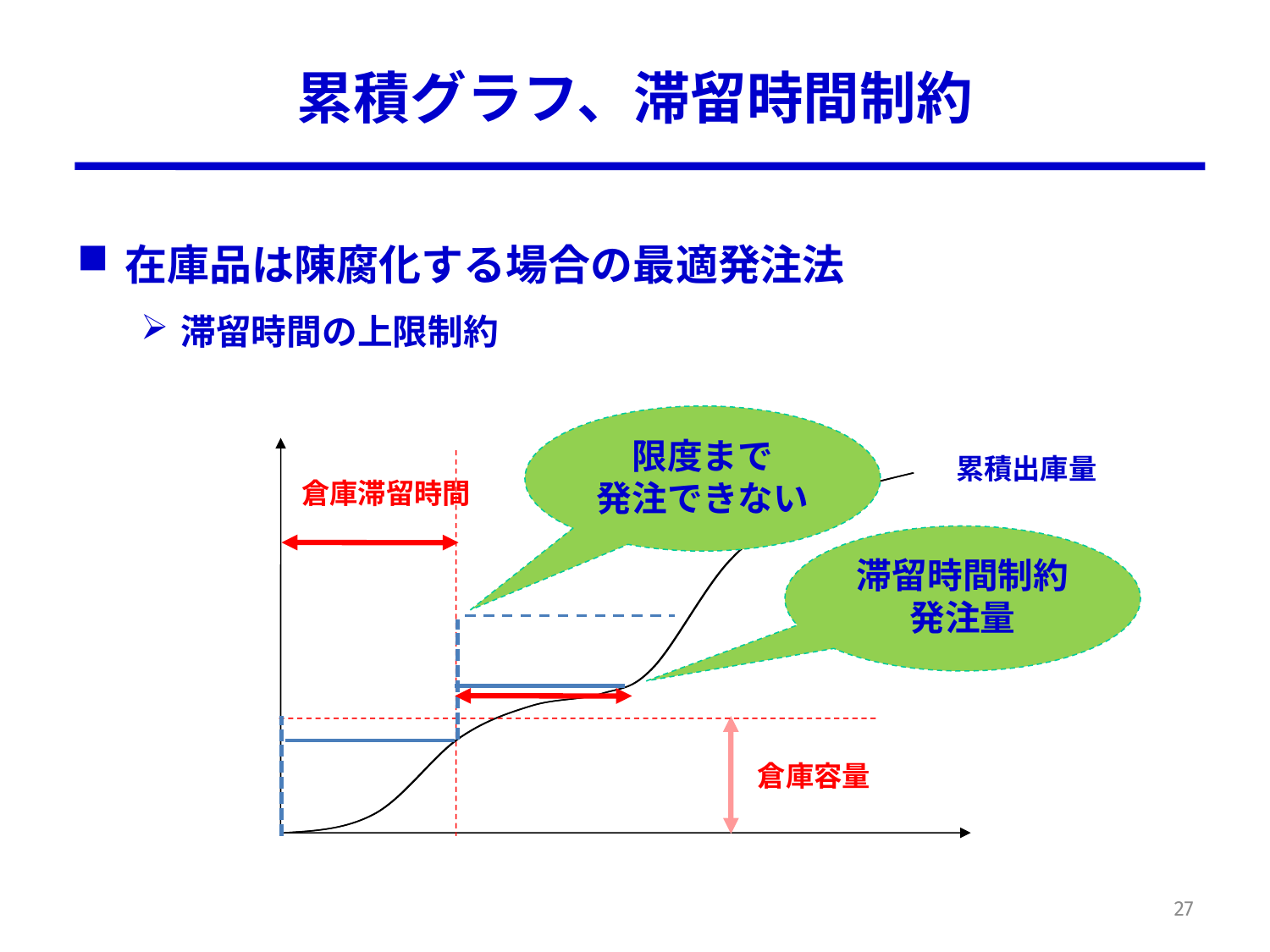

# 累積グラフ、滞留時間制約
在庫品は陳腐化する場合の最適発注法
滞留時間の上限制約
限度まで
発注できない

累積出庫量

倉庫滞留時間

滞留時間制約発注量

倉庫容量

27